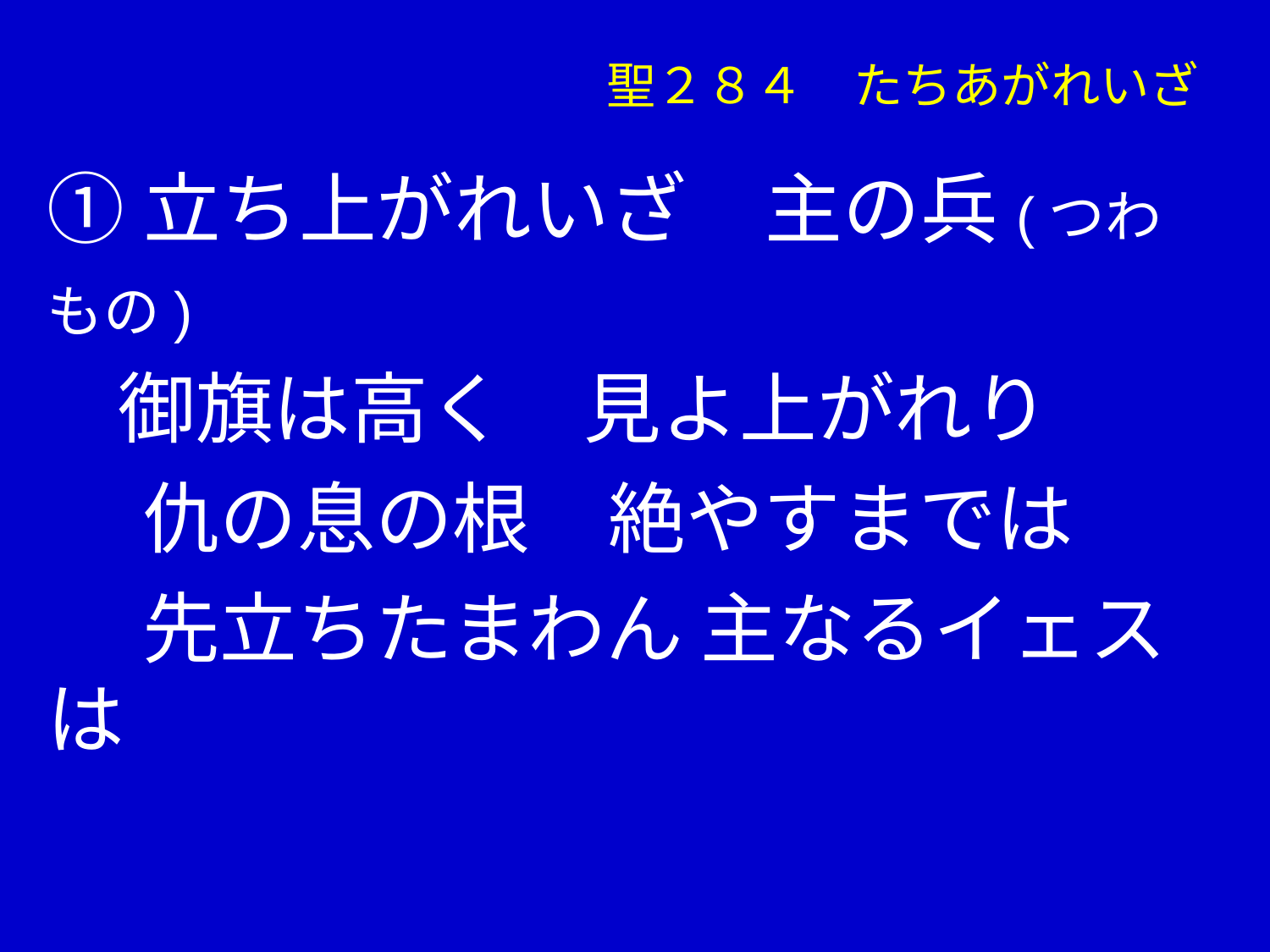

聖２８４　たちあがれいざ
①立ち上がれいざ　主の兵(つわもの)
   御旗は高く　見よ上がれり
　 仇の息の根　絶やすまでは
　 先立ちたまわん 主なるイェスは